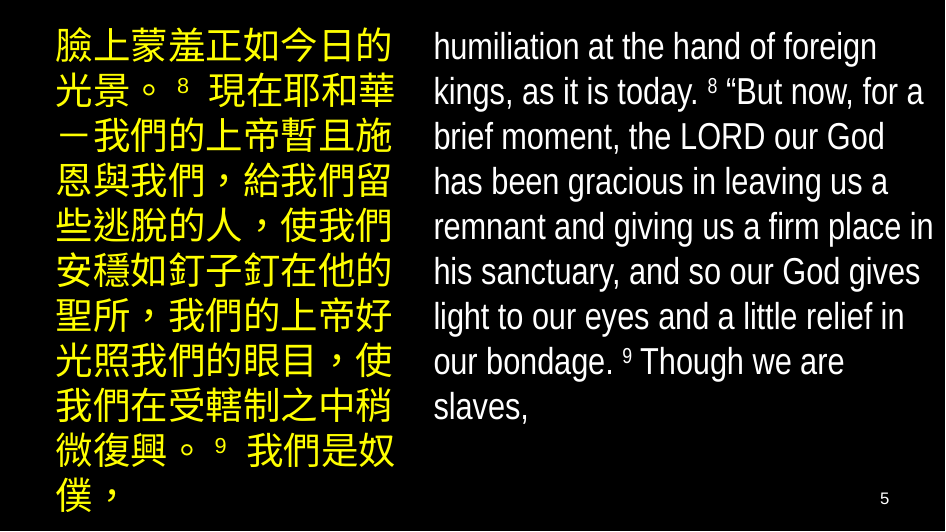

臉上蒙羞正如今日的光景。8 現在耶和華－我們的上帝暫且施恩與我們，給我們留些逃脫的人，使我們安穩如釘子釘在他的聖所，我們的上帝好光照我們的眼目，使我們在受轄制之中稍微復興。9 我們是奴僕，
humiliation at the hand of foreign kings, as it is today. 8 “But now, for a brief moment, the Lord our God has been gracious in leaving us a remnant and giving us a firm place in his sanctuary, and so our God gives light to our eyes and a little relief in our bondage. 9 Though we are slaves,
5